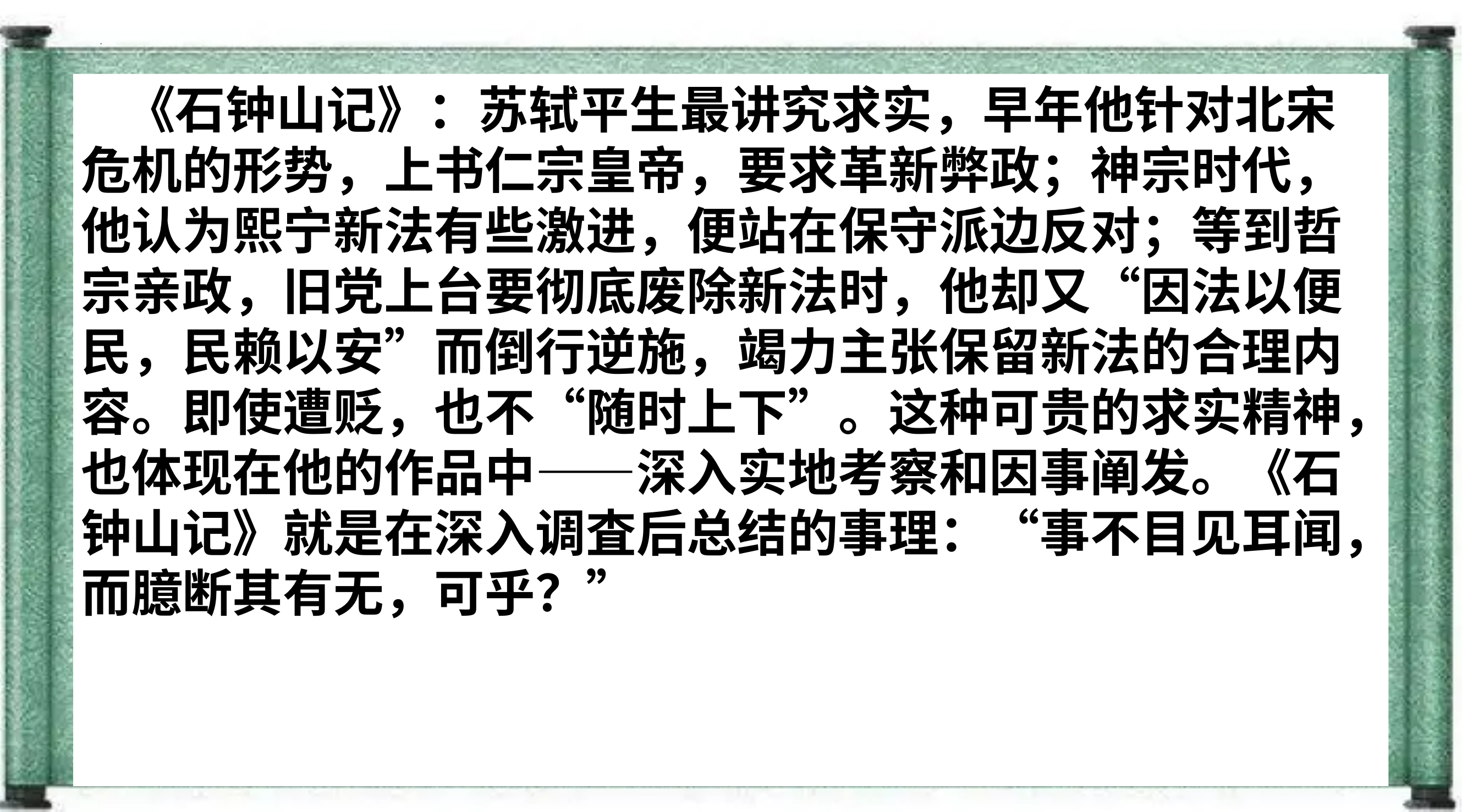

《石钟山记》：苏轼平生最讲究求实，早年他针对北宋危机的形势，上书仁宗皇帝，要求革新弊政；神宗时代，他认为熙宁新法有些激进，便站在保守派边反对；等到哲宗亲政，旧党上台要彻底废除新法时，他却又“因法以便民，民赖以安”而倒行逆施，竭力主张保留新法的合理内容。即使遭贬，也不“随时上下”。这种可贵的求实精神，也体现在他的作品中——深入实地考察和因事阐发。《石钟山记》就是在深入调査后总结的事理：“事不目见耳闻，而臆断其有无，可乎？”